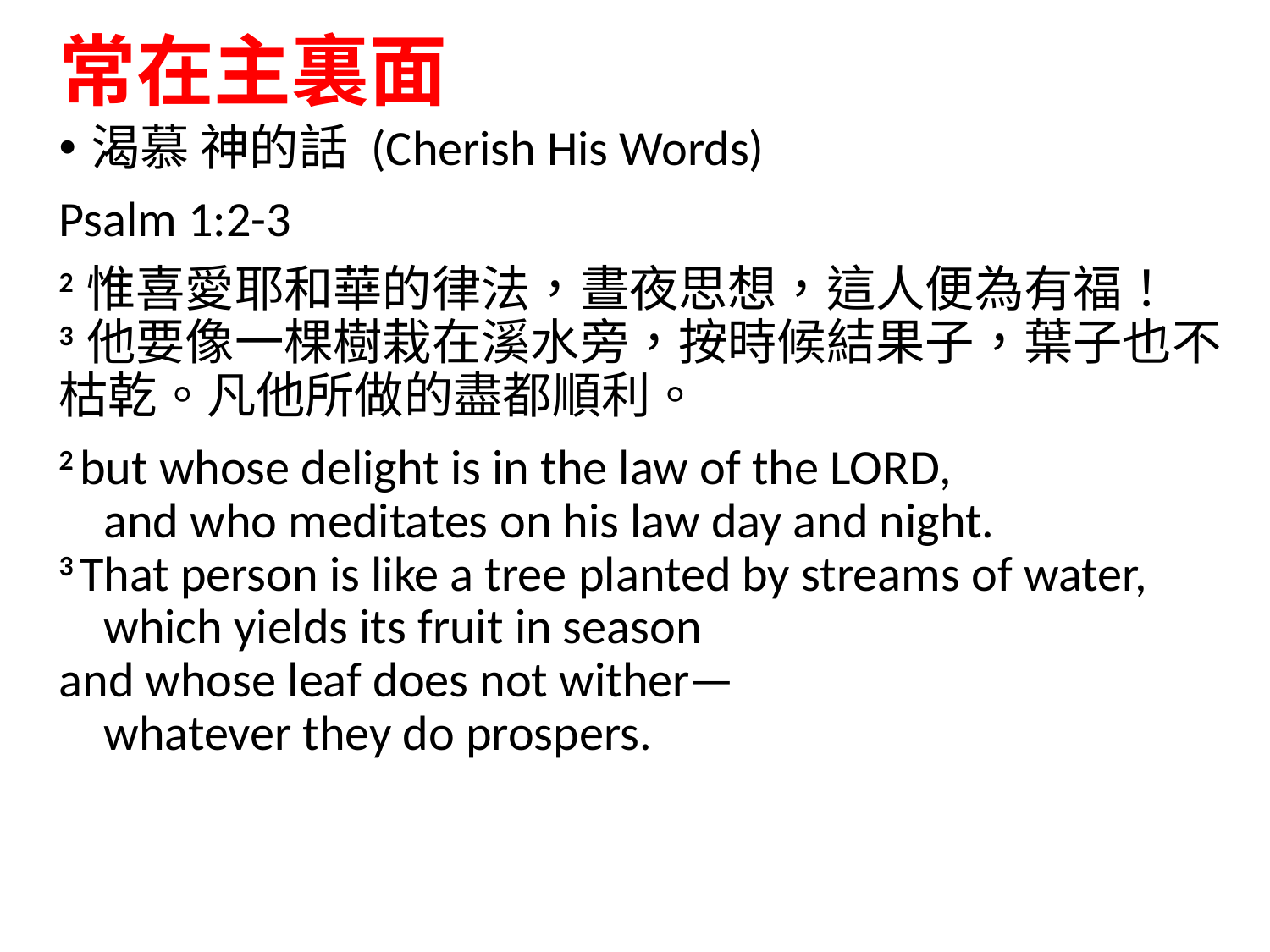

# 常在主裏面
渴慕 神的話 (Cherish His Words)
Psalm 1:2-3
2 惟喜愛耶和華的律法，晝夜思想，這人便為有福！3 他要像一棵樹栽在溪水旁，按時候結果子，葉子也不枯乾。凡他所做的盡都順利。
2 but whose delight is in the law of the Lord,
    and who meditates on his law day and night.
3 That person is like a tree planted by streams of water,
    which yields its fruit in season
and whose leaf does not wither—
    whatever they do prospers.